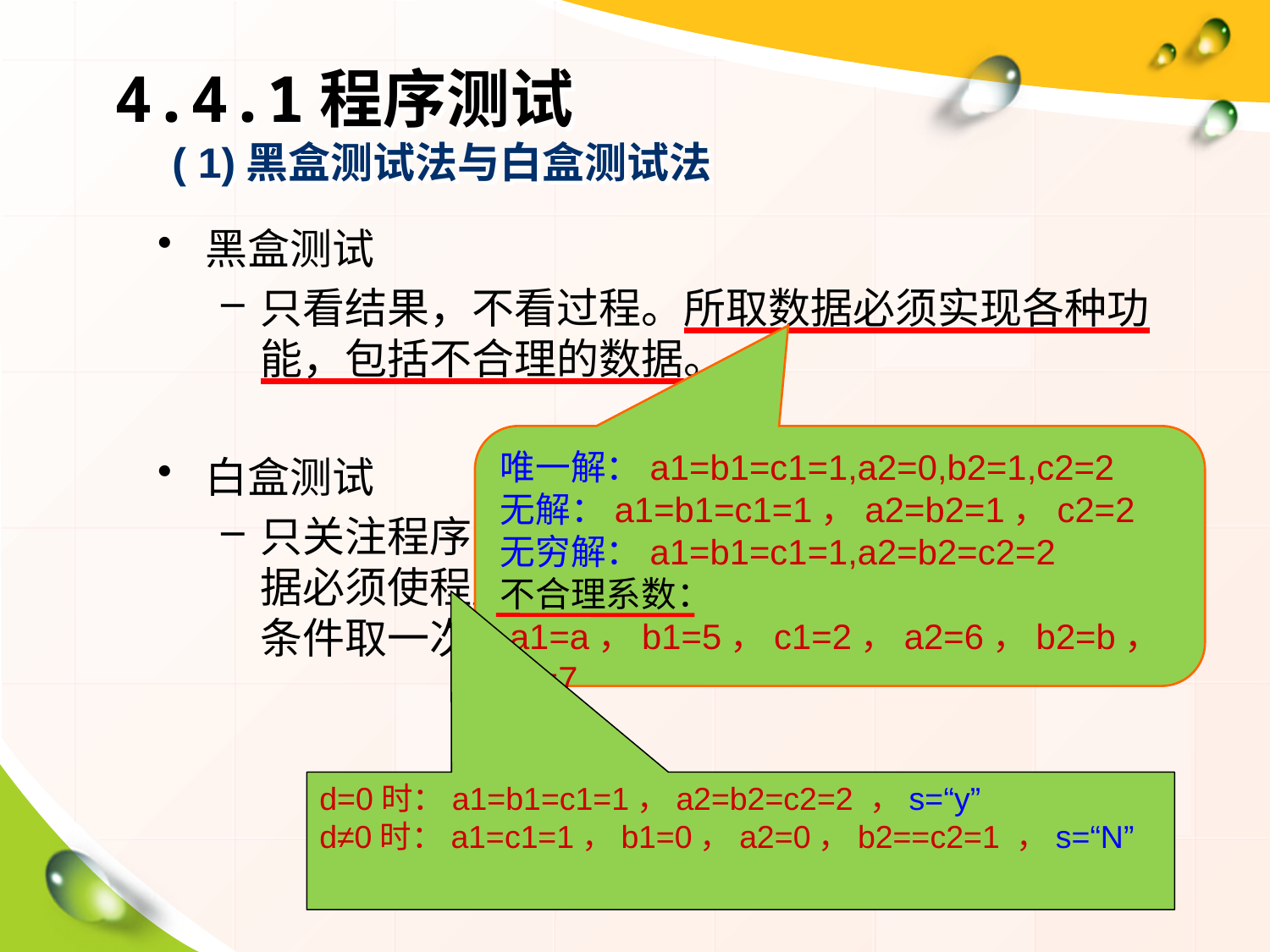

# 4.4.1程序测试 ( 1)黑盒测试法与白盒测试法
黑盒测试
只看结果，不看过程。所取数据必须实现各种功能，包括不合理的数据。

白盒测试
只关注程序内部的处理细节即逻辑结构，所取数据必须使程序中的每个语句至少执行一次，判断条件取一次真，取一次假。
唯一解：a1=b1=c1=1,a2=0,b2=1,c2=2
无解：a1=b1=c1=1，a2=b2=1，c2=2
无穷解：a1=b1=c1=1,a2=b2=c2=2
不合理系数：
 a1=a，b1=5，c1=2，a2=6，b2=b，c2=7
d=0时：a1=b1=c1=1，a2=b2=c2=2 ，s=“y”
d≠0时：a1=c1=1，b1=0，a2=0，b2==c2=1 ，s=“N”